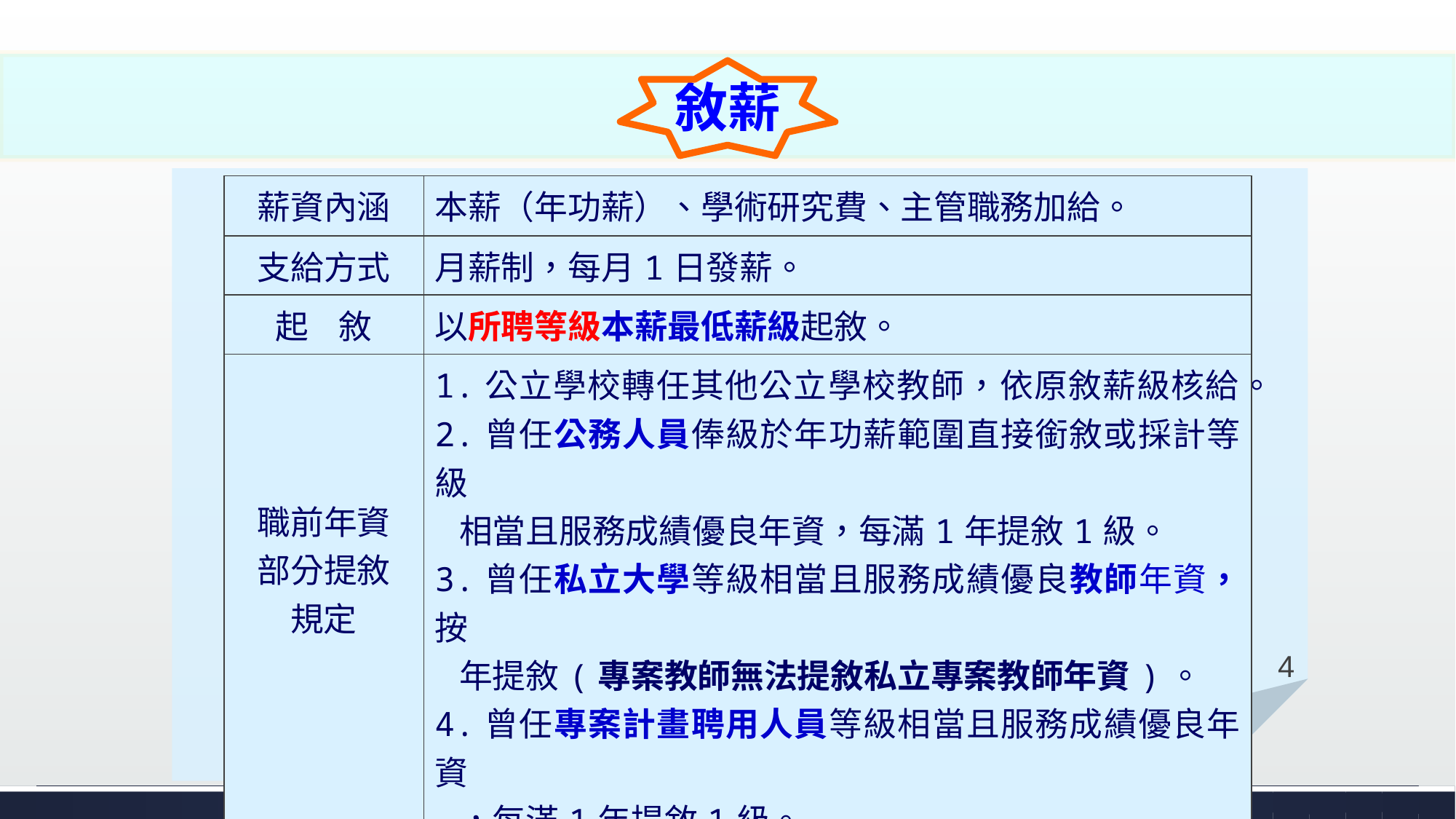

敘薪

| 薪資內涵 | 本薪（年功薪）、學術研究費、主管職務加給。 |
| --- | --- |
| 支給方式 | 月薪制，每月1日發薪。 |
| 起 敘 | 以所聘等級本薪最低薪級起敘。 |
| 職前年資 部分提敘 規定 | 1.公立學校轉任其他公立學校教師，依原敘薪級核給。 2.曾任公務人員俸級於年功薪範圍直接銜敘或採計等級 相當且服務成績優良年資，每滿1年提敘1級。 3.曾任私立大學等級相當且服務成績優良教師年資，按 年提敘(專案教師無法提敘私立專案教師年資)。 4.曾任專案計畫聘用人員等級相當且服務成績優良年資 ，每滿1年提敘1級。 5.曾任具規模國內外私人機構性質相近、服務成績優良 及等級相當任職年資，經三級教評會審議通過，按年 提敘。 |

#
4